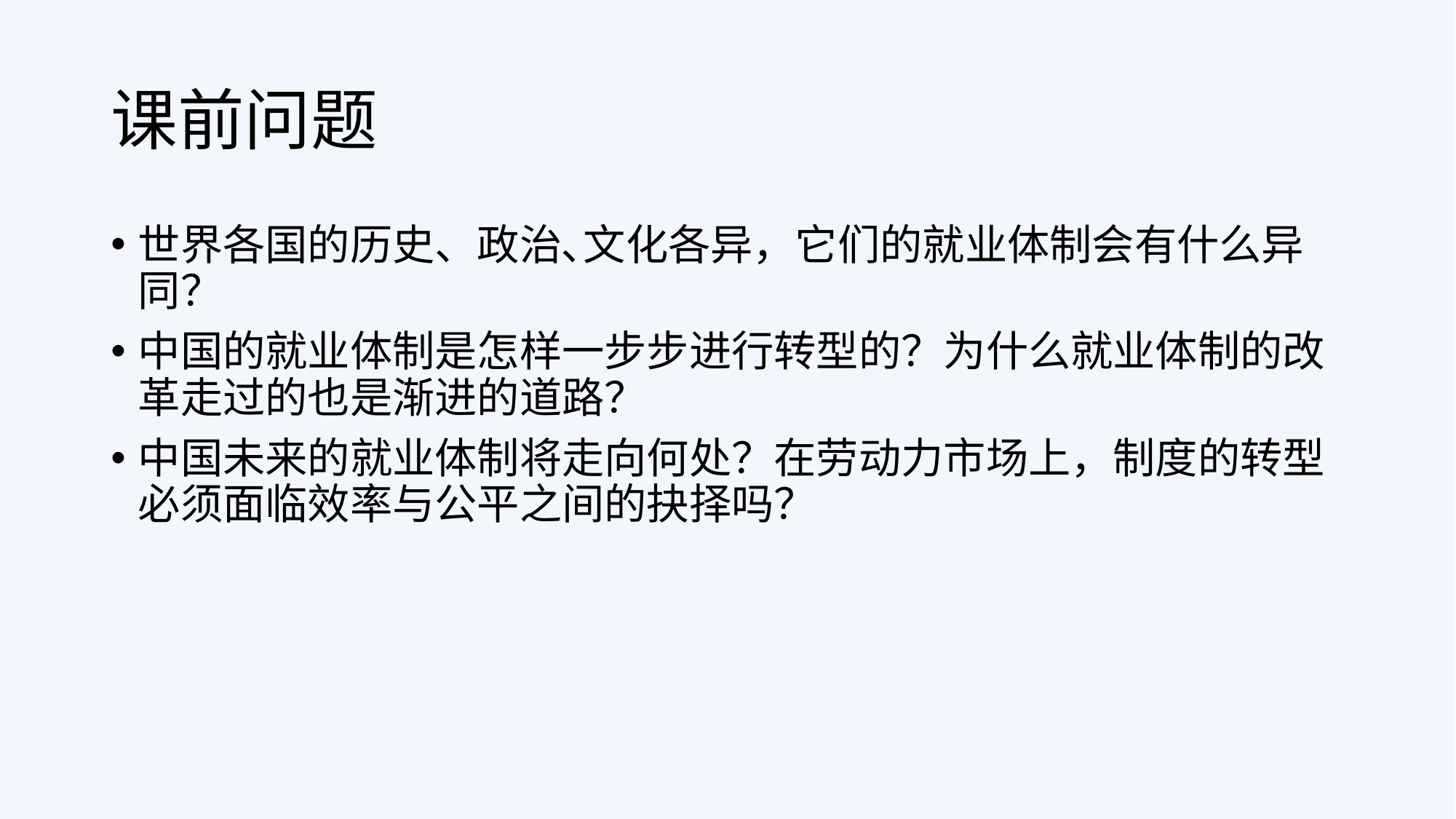

# 课前问题
世界各国的历史、政治､文化各异，它们的就业体制会有什么异同？
中国的就业体制是怎样一步步进行转型的？为什么就业体制的改革走过的也是渐进的道路？
中国未来的就业体制将走向何处？在劳动力市场上，制度的转型必须面临效率与公平之间的抉择吗？